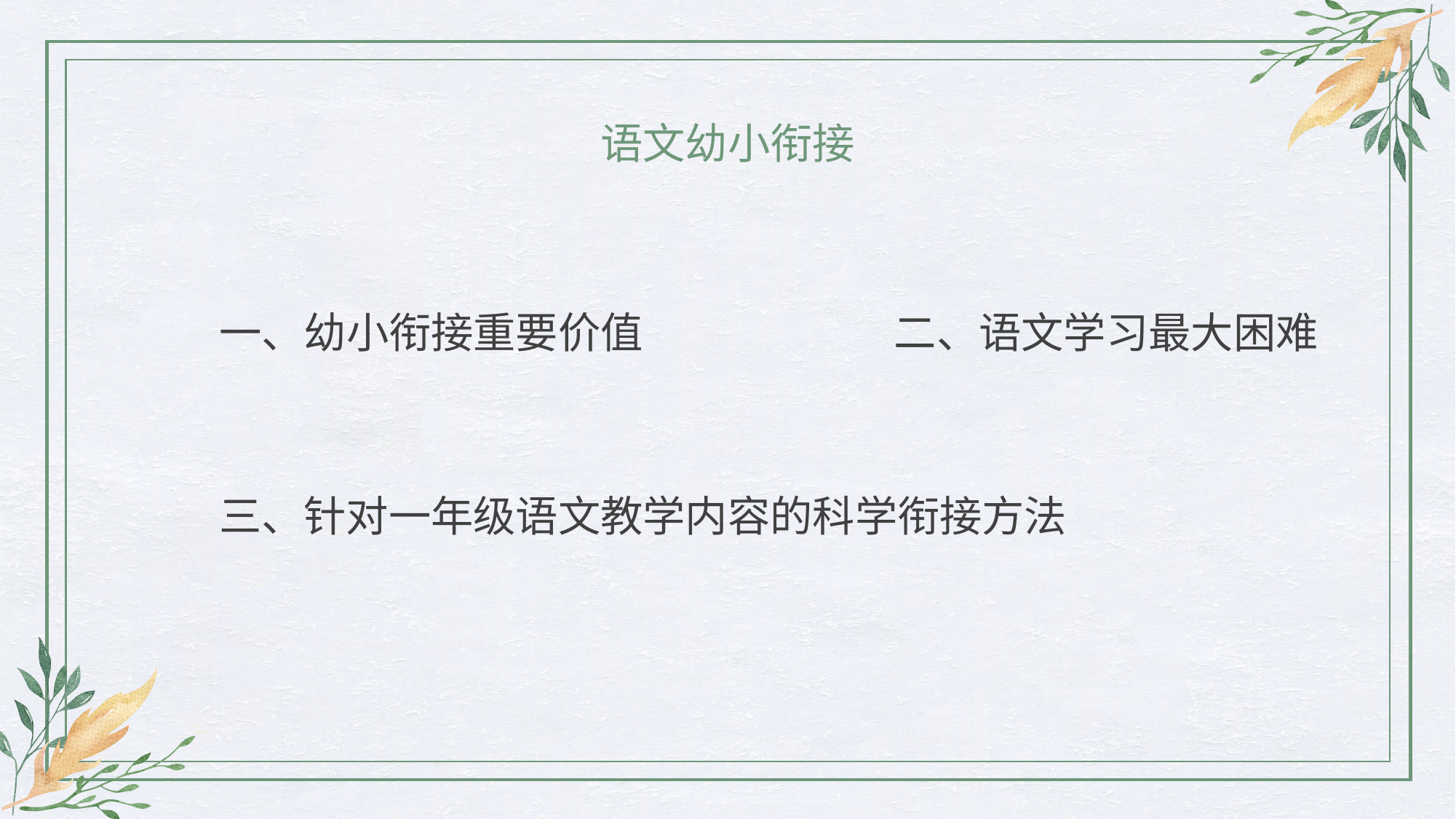

语文幼小衔接
二、语文学习最大困难
一、幼小衔接重要价值
三、针对一年级语文教学内容的科学衔接方法